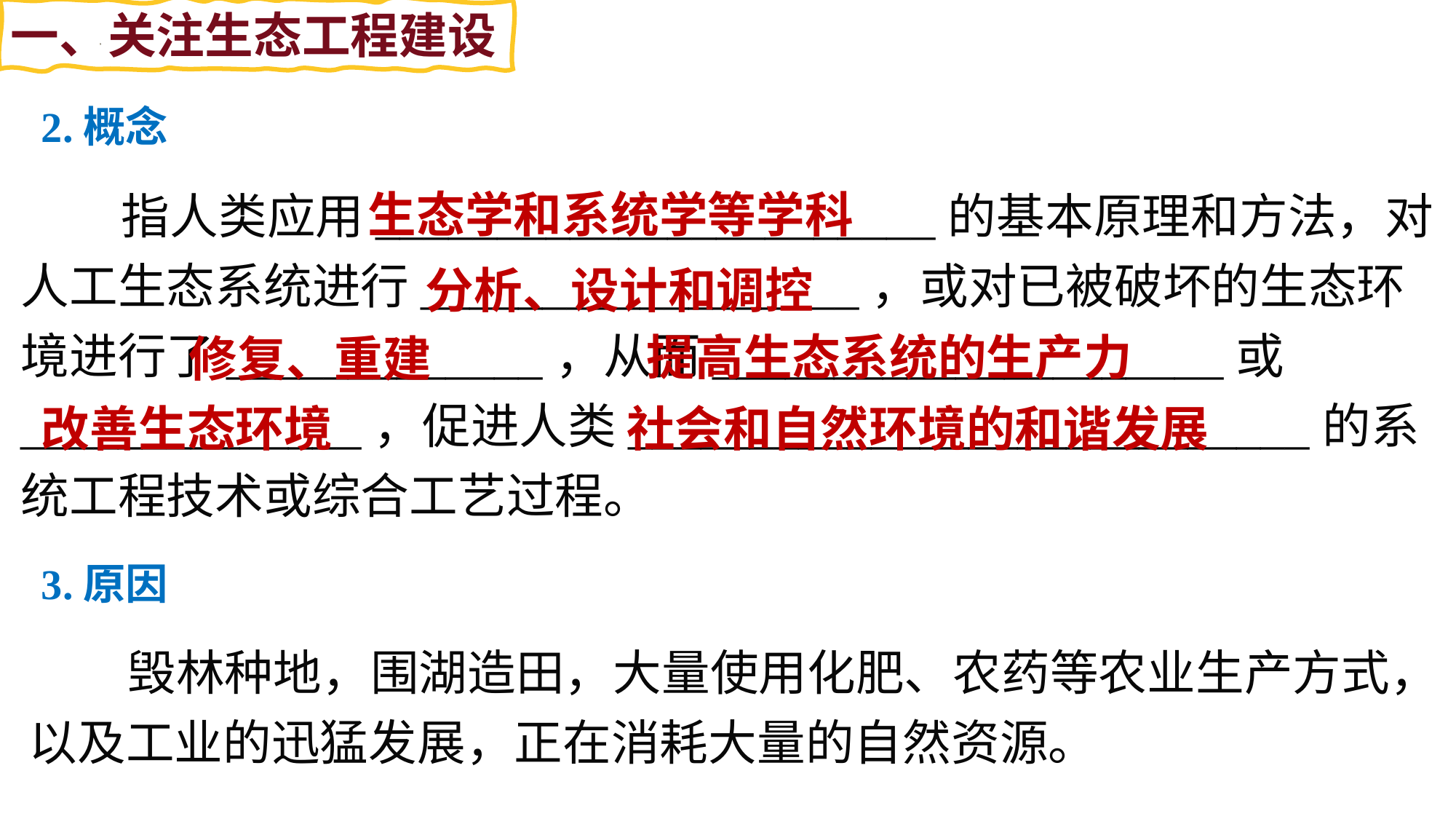

一、关注生态工程建设
2.概念
生态学和系统学等学科
        指人类应用_______________________的基本原理和方法，对人工生态系统进行__________________，或对已被破坏的生态环境进行了_____________，从而_____________________或______________，促进人类____________________________的系统工程技术或综合工艺过程。
分析、设计和调控
提高生态系统的生产力
修复、重建
社会和自然环境的和谐发展
改善生态环境
3.原因
        毁林种地，围湖造田，大量使用化肥、农药等农业生产方式，以及工业的迅猛发展，正在消耗大量的自然资源。